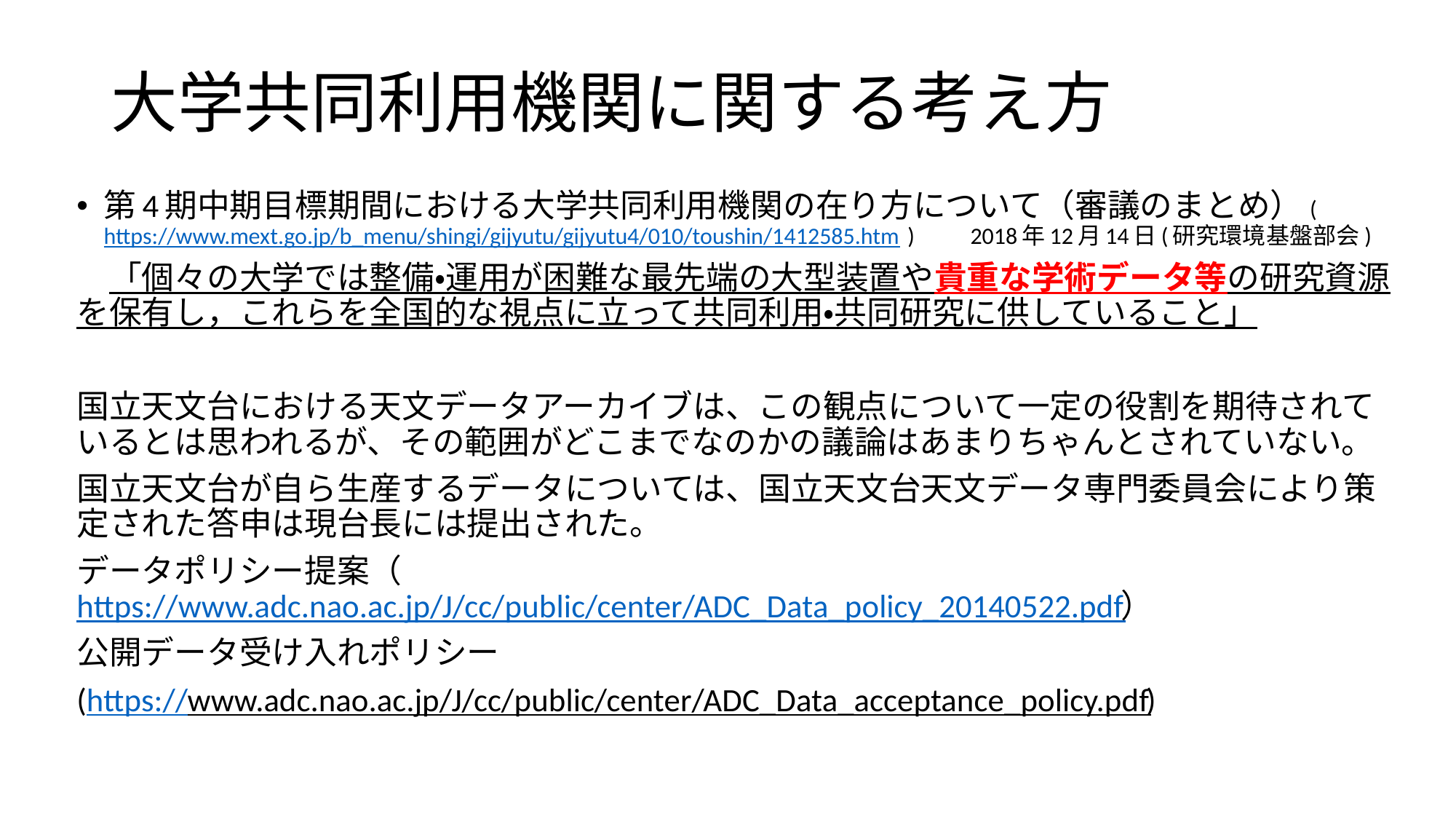

# 大学共同利用機関に関する考え方
第4期中期目標期間における大学共同利用機関の在り方について（審議のまとめ）(https://www.mext.go.jp/b_menu/shingi/gijyutu/gijyutu4/010/toushin/1412585.htm)　　2018年12月14日(研究環境基盤部会)
　「個々の大学では整備・運用が困難な最先端の大型装置や貴重な学術データ等の研究資源を保有し，これらを全国的な視点に立って共同利用・共同研究に供していること」

国立天文台における天文データアーカイブは、この観点について一定の役割を期待されているとは思われるが、その範囲がどこまでなのかの議論はあまりちゃんとされていない。
国立天文台が自ら生産するデータについては、国立天文台天文データ専門委員会により策定された答申は現台長には提出された。
データポリシー提案（https://www.adc.nao.ac.jp/J/cc/public/center/ADC_Data_policy_20140522.pdf）
公開データ受け入れポリシー
(https://www.adc.nao.ac.jp/J/cc/public/center/ADC_Data_acceptance_policy.pdf)